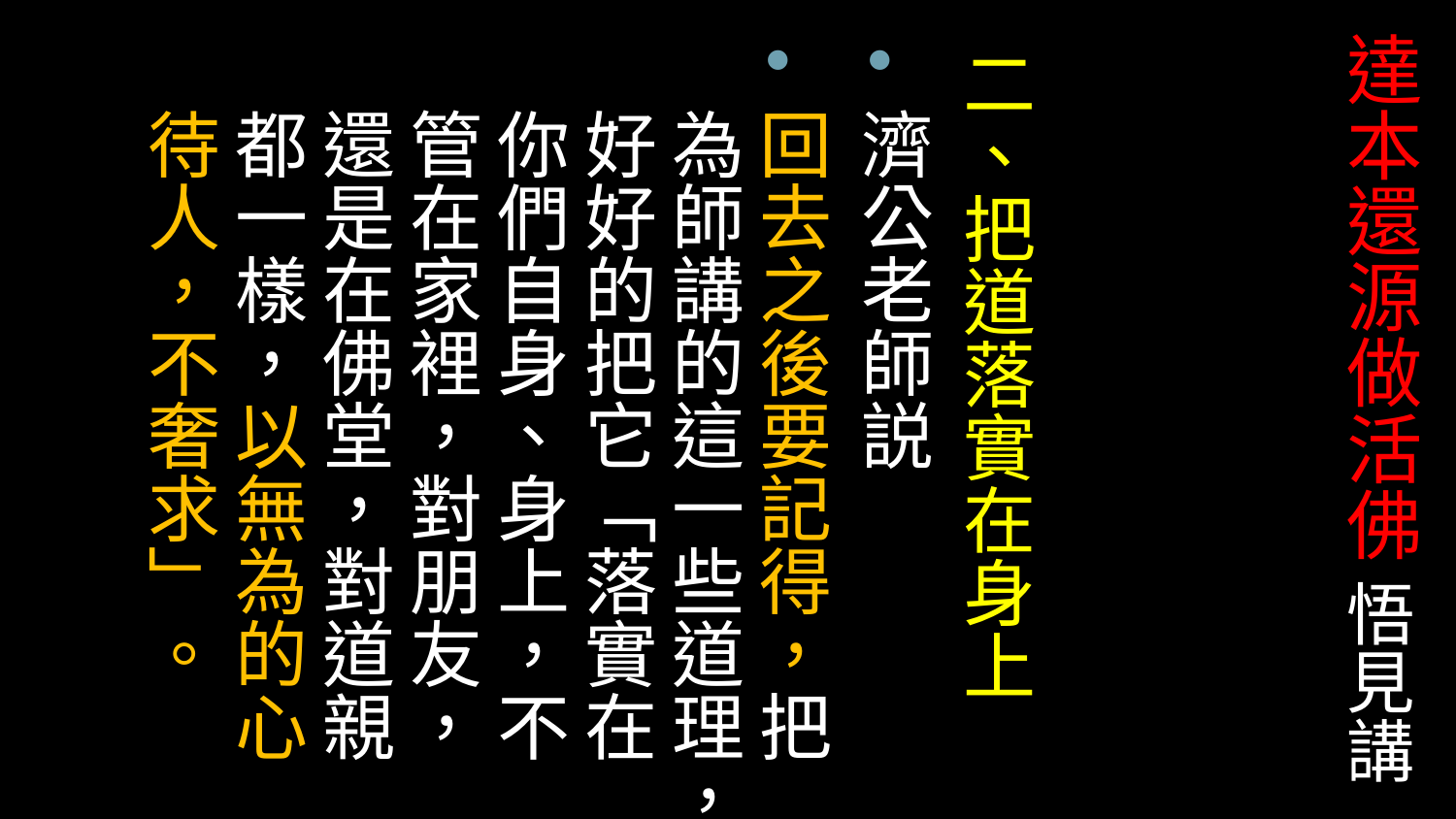

# 達本還源做活佛 悟見講
二、把道落實在身上
濟公老師説
回去之後要記得，把為師講的這一些道理，好好的把它「落實在你們自身、身上，不管在家裡，對朋友，還是在佛堂，對道親都一樣，以無為的心待人，不奢求」。